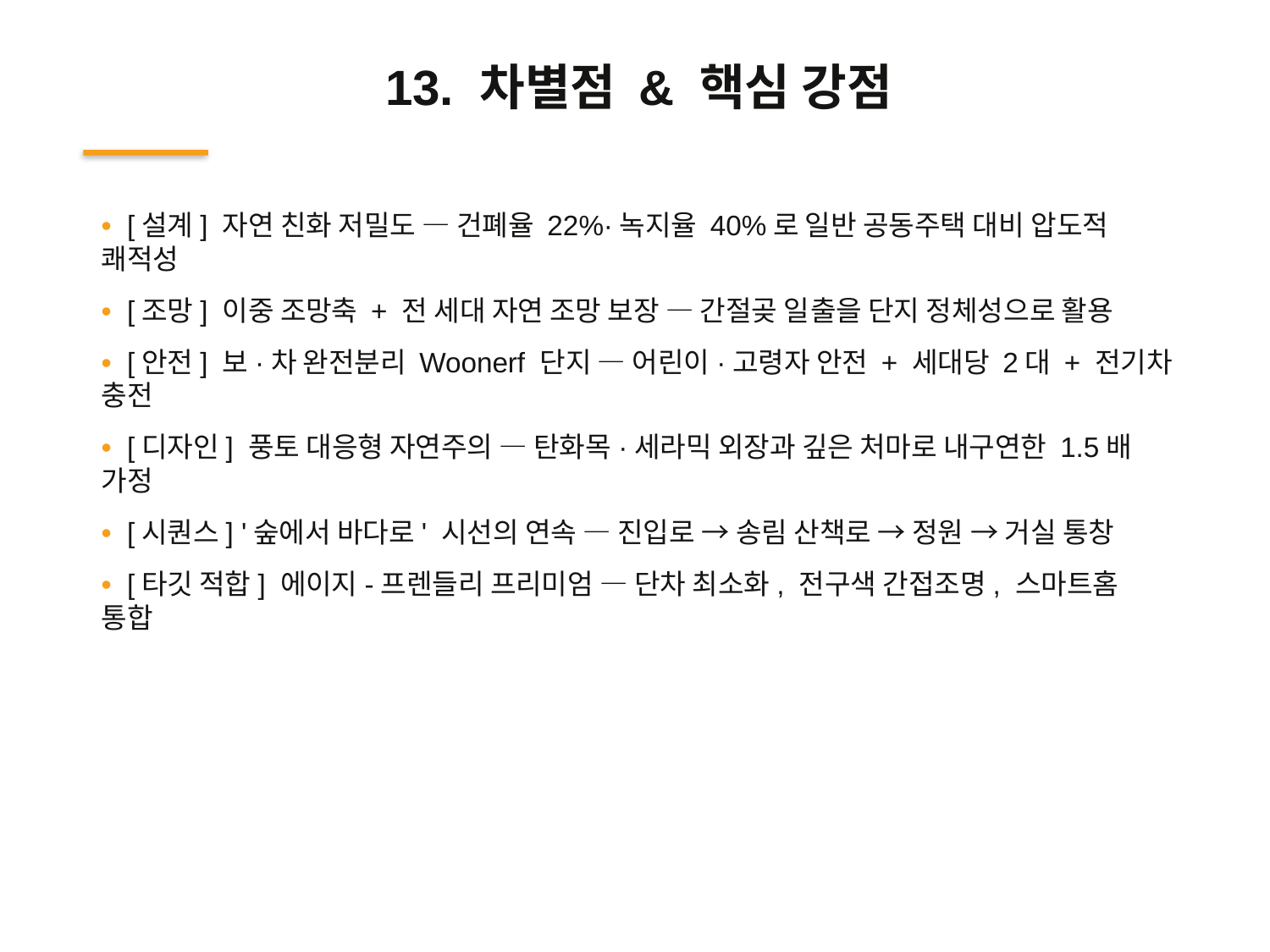

13. 차별점 & 핵심 강점

•  [설계] 자연 친화 저밀도 — 건폐율 22%·녹지율 40%로 일반 공동주택 대비 압도적 쾌적성
•  [조망] 이중 조망축 + 전 세대 자연 조망 보장 — 간절곶 일출을 단지 정체성으로 활용
•  [안전] 보·차 완전분리 Woonerf 단지 — 어린이·고령자 안전 + 세대당 2대 + 전기차 충전
•  [디자인] 풍토 대응형 자연주의 — 탄화목·세라믹 외장과 깊은 처마로 내구연한 1.5배 가정
•  [시퀀스] '숲에서 바다로' 시선의 연속 — 진입로 → 송림 산책로 → 정원 → 거실 통창
•  [타깃 적합] 에이지-프렌들리 프리미엄 — 단차 최소화, 전구색 간접조명, 스마트홈 통합